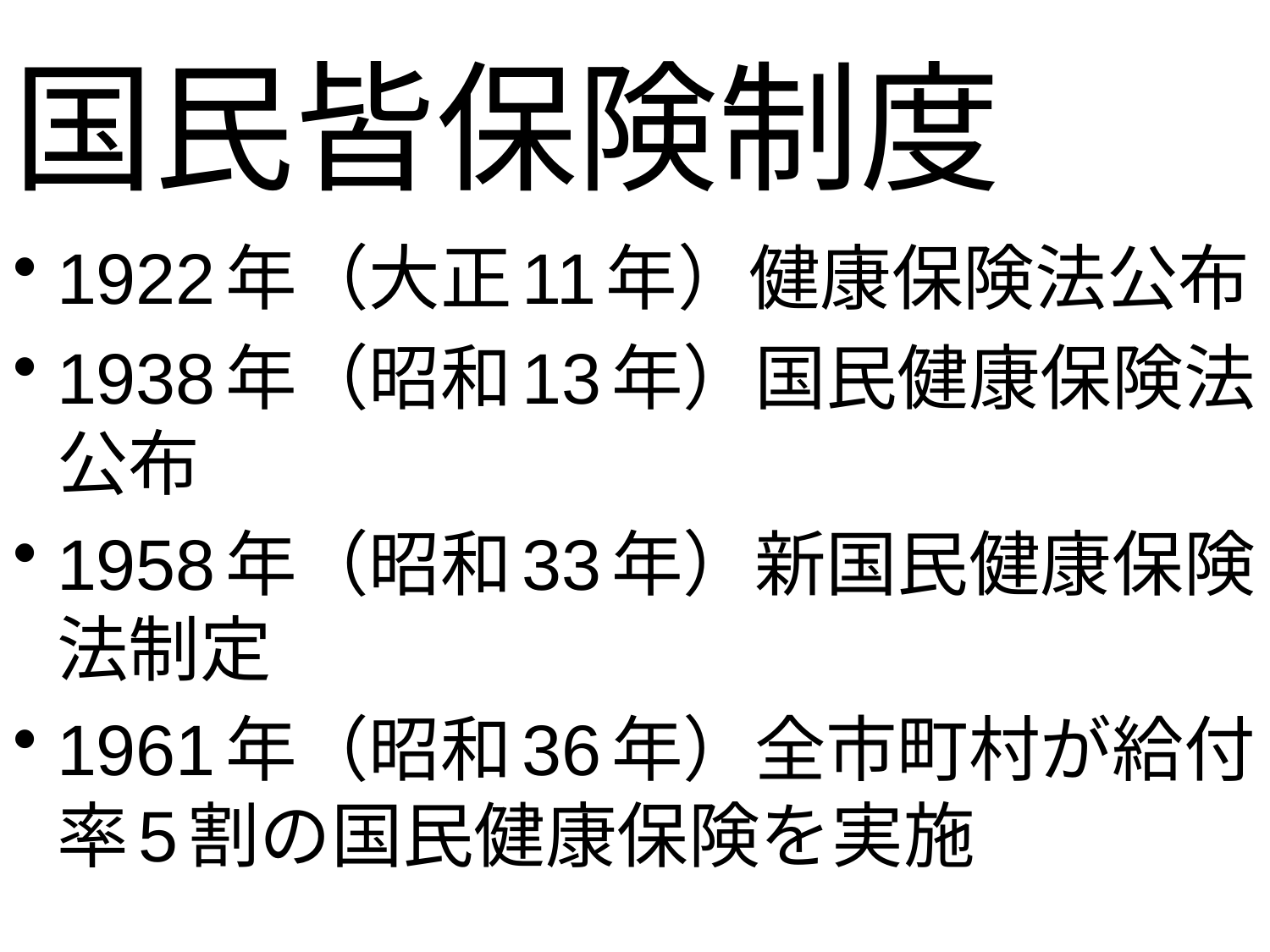

# 国民皆保険制度
1922年（大正11年）健康保険法公布
1938年（昭和13年）国民健康保険法公布
1958年（昭和33年）新国民健康保険法制定
1961年（昭和36年）全市町村が給付率5割の国民健康保険を実施